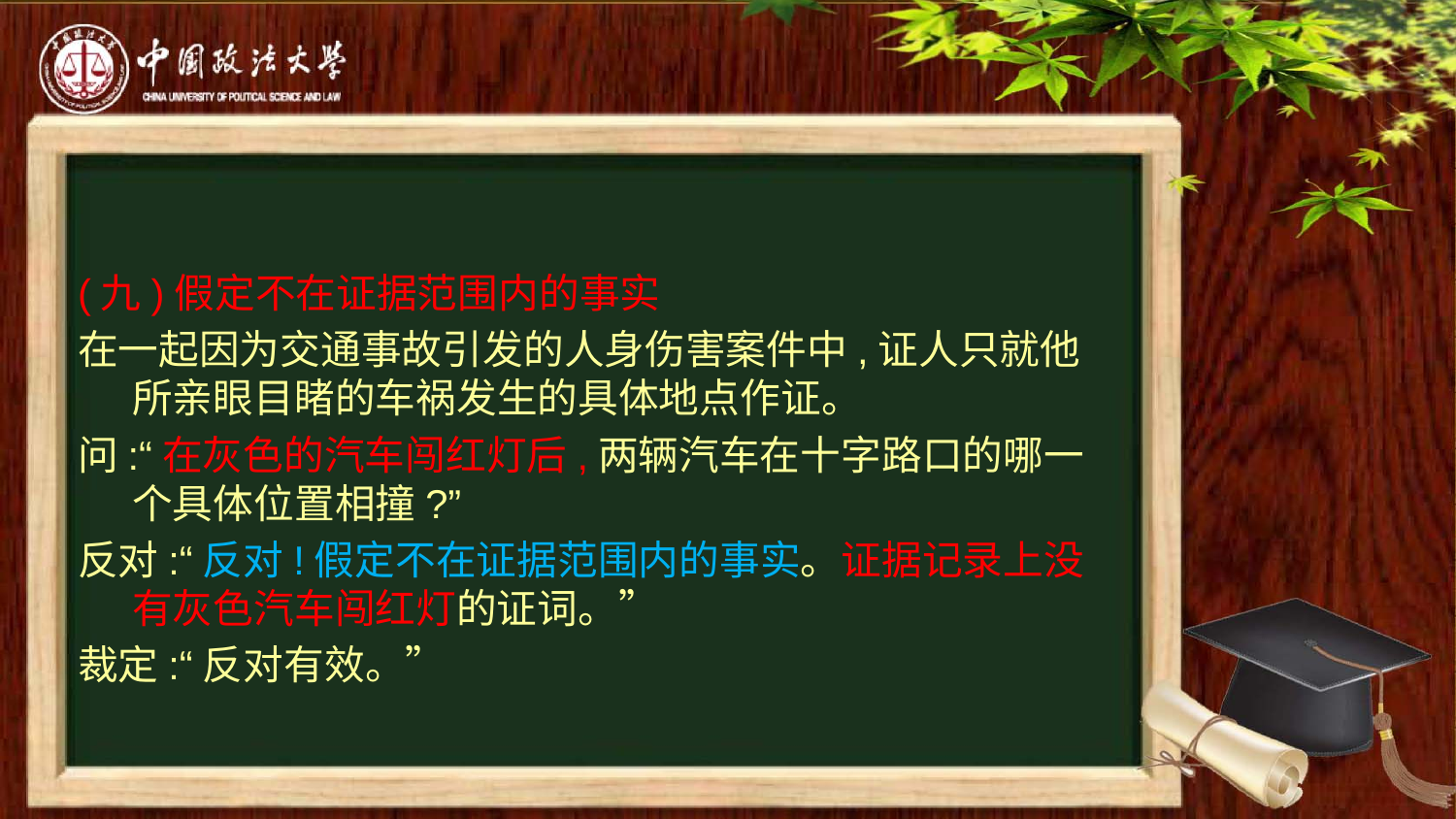

#
(九)假定不在证据范围内的事实
在一起因为交通事故引发的人身伤害案件中,证人只就他所亲眼目睹的车祸发生的具体地点作证。
问:“在灰色的汽车闯红灯后,两辆汽车在十字路口的哪一个具体位置相撞?”
反对:“反对!假定不在证据范围内的事实。证据记录上没有灰色汽车闯红灯的证词。”
裁定:“反对有效。”